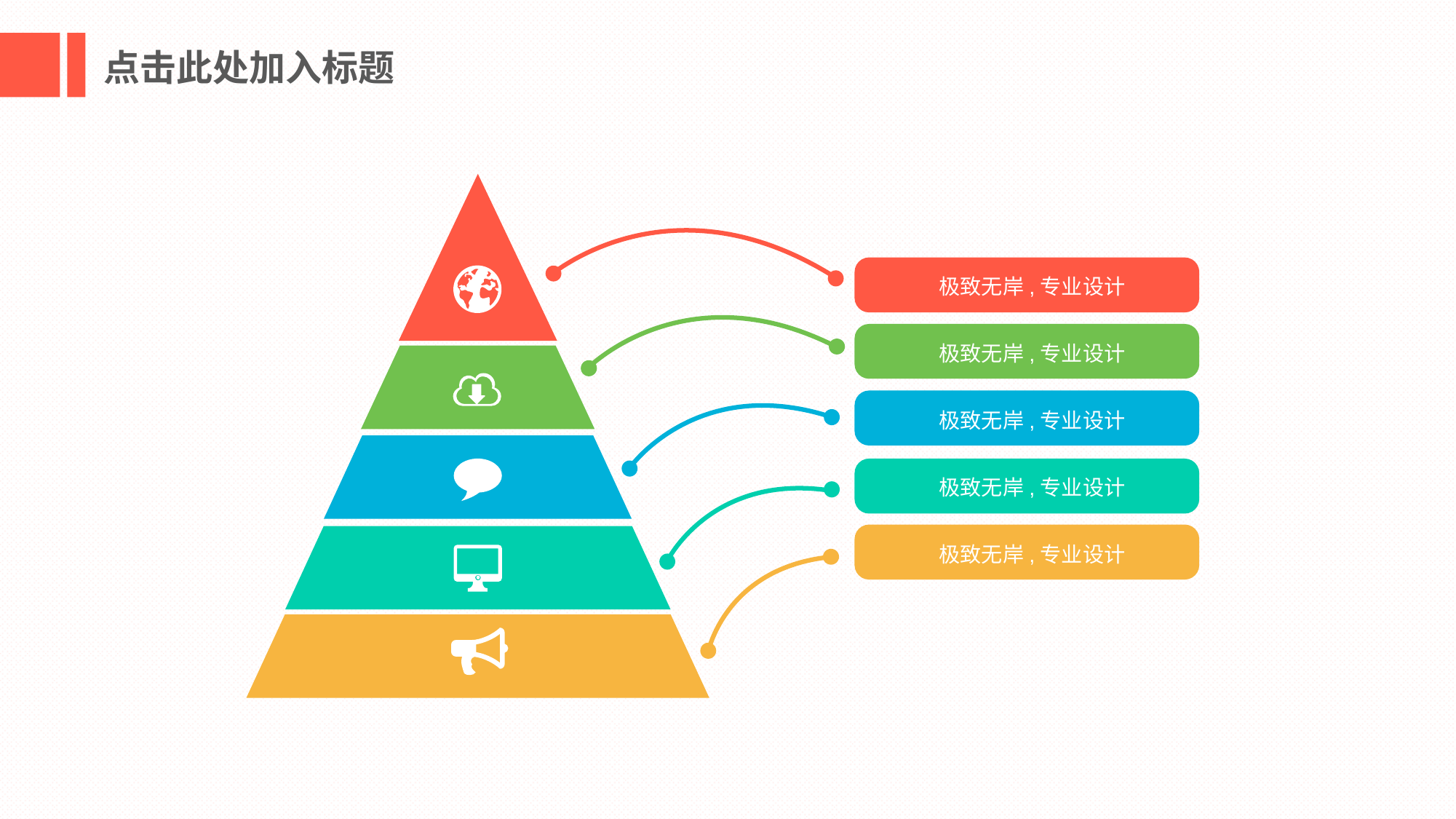

点击此处加入标题

极致无岸,专业设计

极致无岸,专业设计

极致无岸,专业设计

极致无岸,专业设计

极致无岸,专业设计